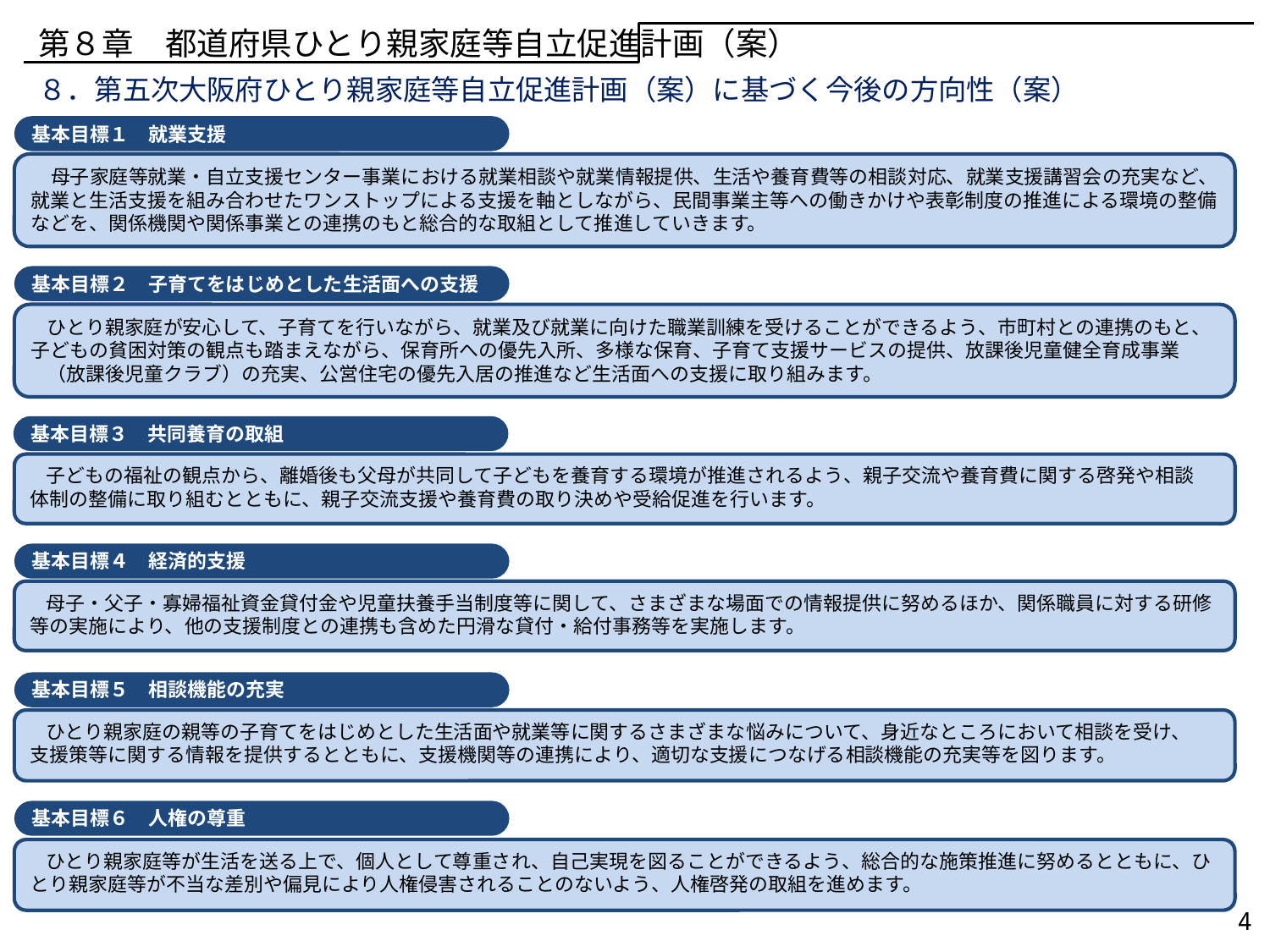

第８章　都道府県ひとり親家庭等自立促進計画（案）
８．第五次大阪府ひとり親家庭等自立促進計画（案）に基づく今後の方向性（案）
基本目標１　就業支援
　母子家庭等就業・自立支援センター事業における就業相談や就業情報提供、生活や養育費等の相談対応、就業支援講習会の充実など、就業と生活支援を組み合わせたワンストップによる支援を軸としながら、民間事業主等への働きかけや表彰制度の推進による環境の整備などを、関係機関や関係事業との連携のもと総合的な取組として推進していきます。

基本目標２　子育てをはじめとした生活面への支援
ひとり親家庭が安心して、子育てを行いながら、就業及び就業に向けた職業訓練を受けることができるよう、市町村との連携のもと、子どもの貧困対策の観点も踏まえながら、保育所への優先入所、多様な保育、子育て支援サービスの提供、放課後児童健全育成事業
（放課後児童クラブ）の充実、公営住宅の優先入居の推進など生活面への支援に取り組みます。
基本目標３　共同養育の取組
子どもの福祉の観点から、離婚後も父母が共同して子どもを養育する環境が推進されるよう、親子交流や養育費に関する啓発や相談
体制の整備に取り組むとともに、親子交流支援や養育費の取り決めや受給促進を行います。
基本目標４　経済的支援
母子・父子・寡婦福祉資金貸付金や児童扶養手当制度等に関して、さまざまな場面での情報提供に努めるほか、関係職員に対する研修等の実施により、他の支援制度との連携も含めた円滑な貸付・給付事務等を実施します。
基本目標５　相談機能の充実
ひとり親家庭の親等の子育てをはじめとした生活面や就業等に関するさまざまな悩みについて、身近なところにおいて相談を受け、
支援策等に関する情報を提供するとともに、支援機関等の連携により、適切な支援につなげる相談機能の充実等を図ります。
基本目標６　人権の尊重
ひとり親家庭等が生活を送る上で、個人として尊重され、自己実現を図ることができるよう、総合的な施策推進に努めるとともに、ひとり親家庭等が不当な差別や偏見により人権侵害されることのないよう、人権啓発の取組を進めます。
4